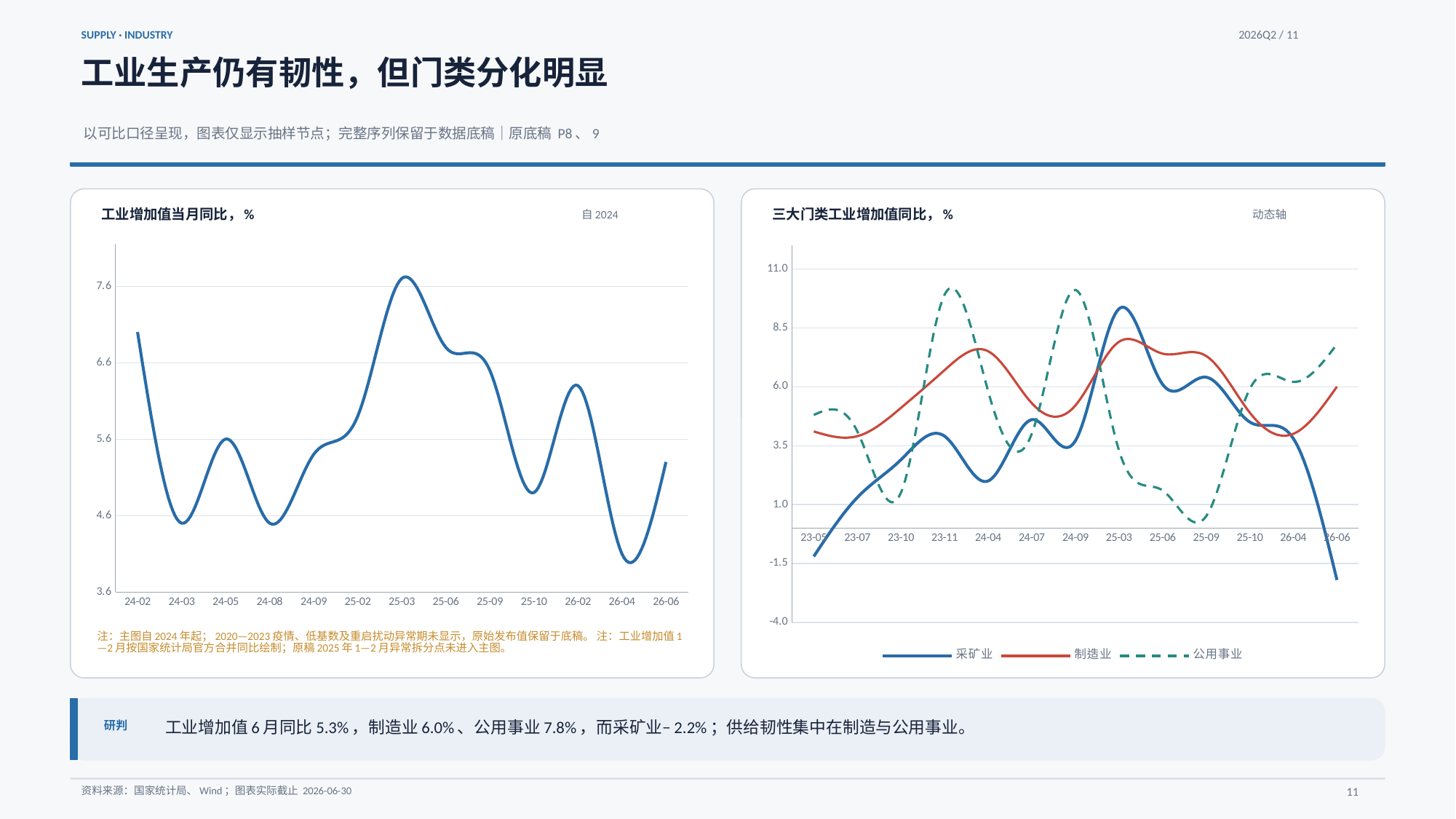

SUPPLY · INDUSTRY
2026Q2 / 11
工业生产仍有韧性，但门类分化明显
以可比口径呈现，图表仅显示抽样节点；完整序列保留于数据底稿｜原底稿 P8、9

工业增加值当月同比，%
三大门类工业增加值同比，%
自2024
动态轴

### Chart

| Category |  |
|---|---|
| 24-02 | 7.0 |
| 24-03 | 4.5 |
| 24-05 | 5.6 |
| 24-08 | 4.5 |
| 24-09 | 5.4 |
| 25-02 | 5.9 |
| 25-03 | 7.7 |
| 25-06 | 6.8 |
| 25-09 | 6.5 |
| 25-10 | 4.9 |
| 26-02 | 6.3 |
| 26-04 | 4.1 |
| 26-06 | 5.3 |

### Chart

| Category |  |  |  |
|---|---|---|---|
| 23-05 | -1.2 | 4.1 | 4.8 |
| 23-07 | 1.3 | 3.9 | 4.1 |
| 23-10 | 2.9 | 5.1 | 1.5 |
| 23-11 | 3.9 | 6.7 | 9.9 |
| 24-04 | 2.0 | 7.5 | 5.8 |
| 24-07 | 4.6 | 5.3 | 4.0 |
| 24-09 | 3.7 | 5.2 | 10.1 |
| 25-03 | 9.3 | 7.9 | 3.3 |
| 25-06 | 6.1 | 7.4 | 1.6 |
| 25-09 | 6.4 | 7.3 | 0.5 |
| 25-10 | 4.5 | 4.9 | 5.9 |
| 26-04 | 3.8 | 4.0 | 6.2 |
| 26-06 | -2.2 | 6.0 | 7.8 |
注：主图自2024年起；2020—2023疫情、低基数及重启扰动异常期未显示，原始发布值保留于底稿。 注：工业增加值1—2月按国家统计局官方合并同比绘制；原稿2025年1—2月异常拆分点未进入主图。

工业增加值6月同比5.3%，制造业6.0%、公用事业7.8%，而采矿业−2.2%；供给韧性集中在制造与公用事业。
研判

资料来源：国家统计局、Wind；图表实际截止 2026-06-30
11